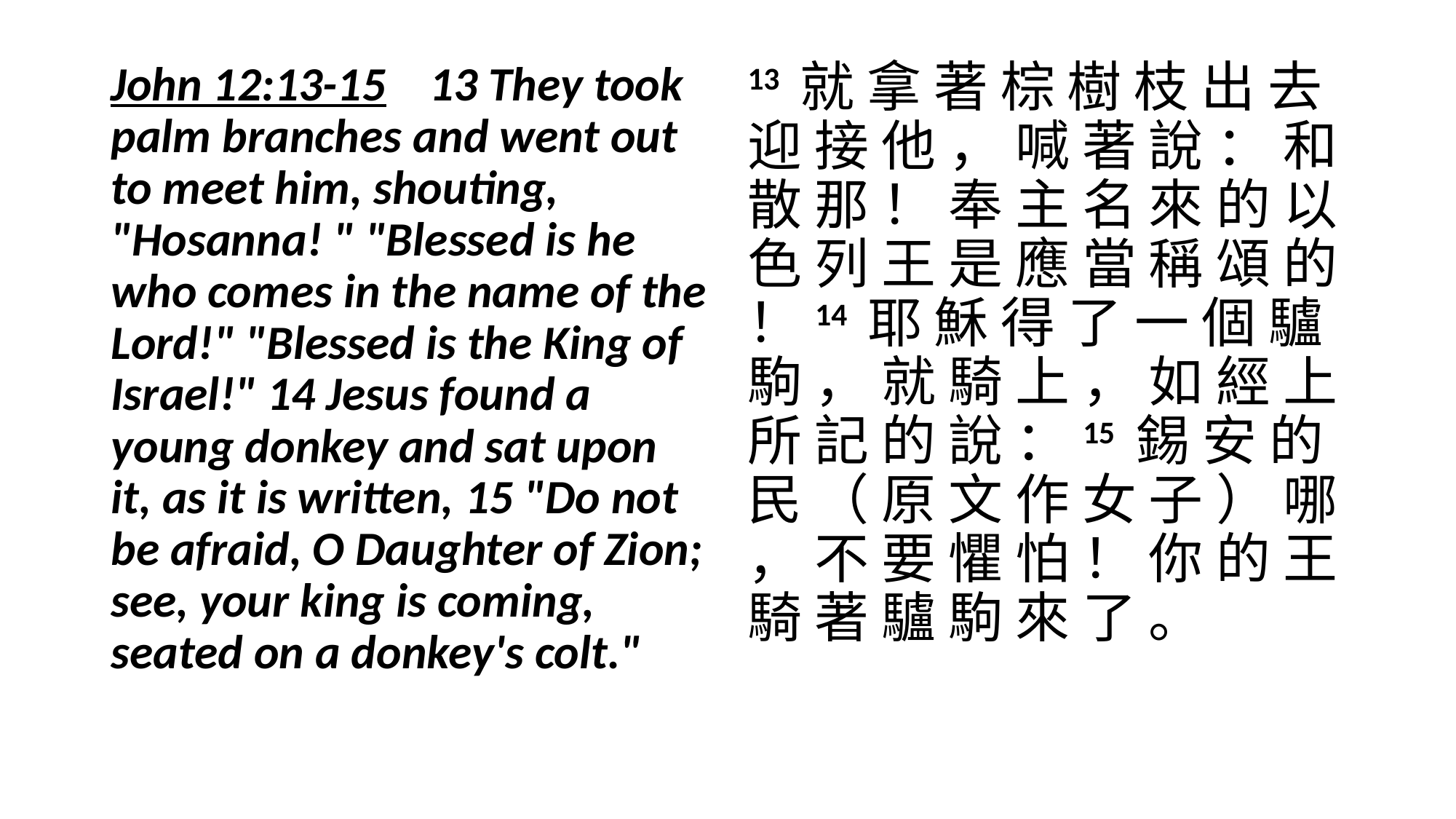

John 12:13-15    13 They took palm branches and went out to meet him, shouting, "Hosanna! " "Blessed is he who comes in the name of the Lord!" "Blessed is the King of Israel!" 14 Jesus found a young donkey and sat upon it, as it is written, 15 "Do not be afraid, O Daughter of Zion; see, your king is coming, seated on a donkey's colt."

13 就 拿 著 棕 樹 枝 出 去 迎 接 他 ， 喊 著 說 ： 和 散 那 ！ 奉 主 名 來 的 以 色 列 王 是 應 當 稱 頌 的 ！14 耶 穌 得 了 一 個 驢 駒 ， 就 騎 上 ， 如 經 上 所 記 的 說 ：15 錫 安 的 民 （ 原 文 作 女 子 ） 哪 ， 不 要 懼 怕 ！ 你 的 王 騎 著 驢 駒 來 了 。
#